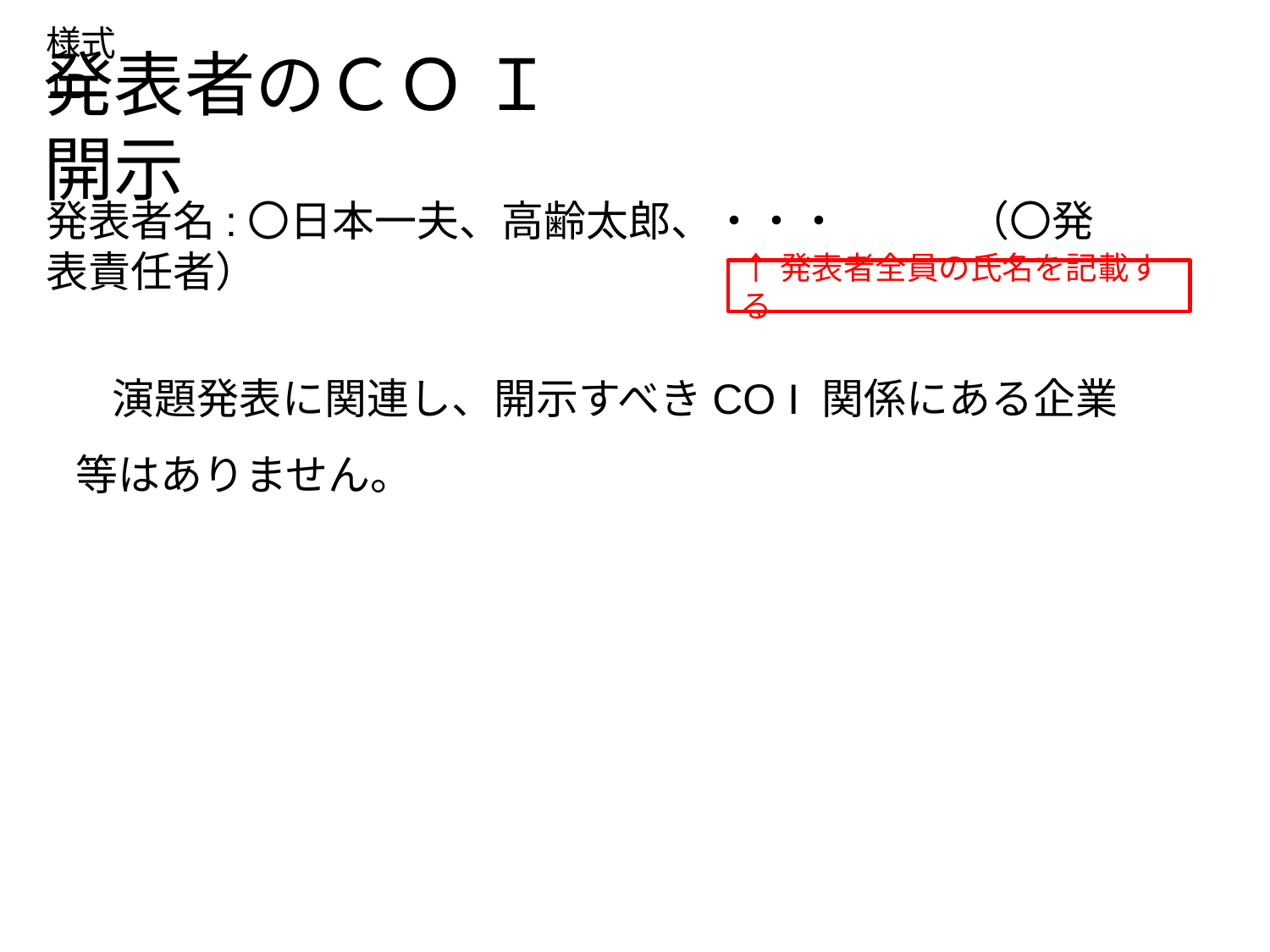

様式1D

# 発表者のＣＯ Ｉ 開示
発表者名:〇日本一夫、高齢太郎、・・・　　　（〇発表責任者）
↑発表者全員の氏名を記載する
　　演題発表に関連し、開示すべきCO I 関係にある企業等はありません。